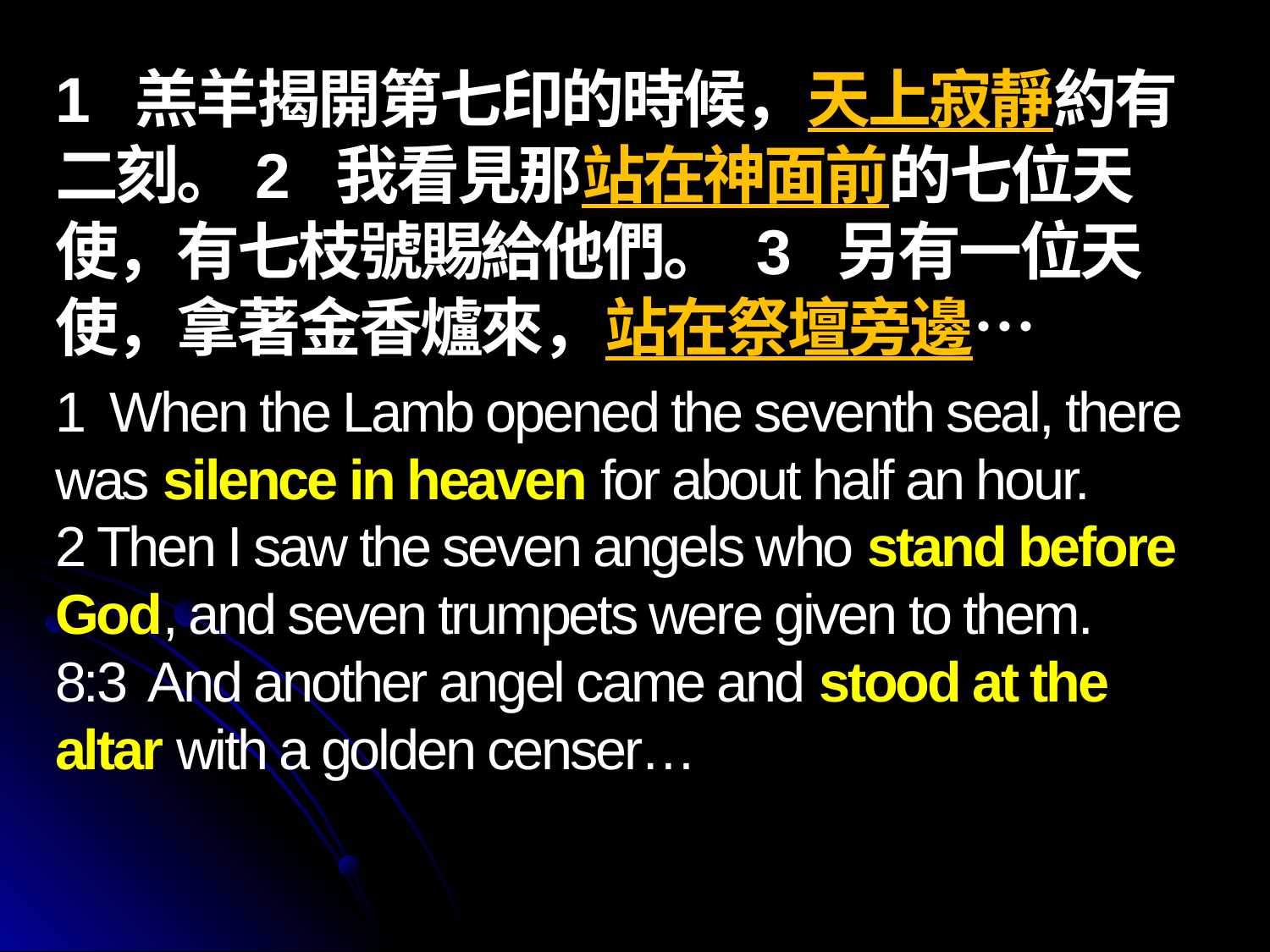

1  羔羊揭開第七印的時候，天上寂靜約有二刻。2  我看見那站在神面前的七位天使，有七枝號賜給他們。 3  另有一位天使，拿著金香爐來，站在祭壇旁邊…
1  When the Lamb opened the seventh seal, there was silence in heaven for about half an hour. 
2 Then I saw the seven angels who stand before God, and seven trumpets were given to them. 
8:3  And another angel came and stood at the altar with a golden censer…